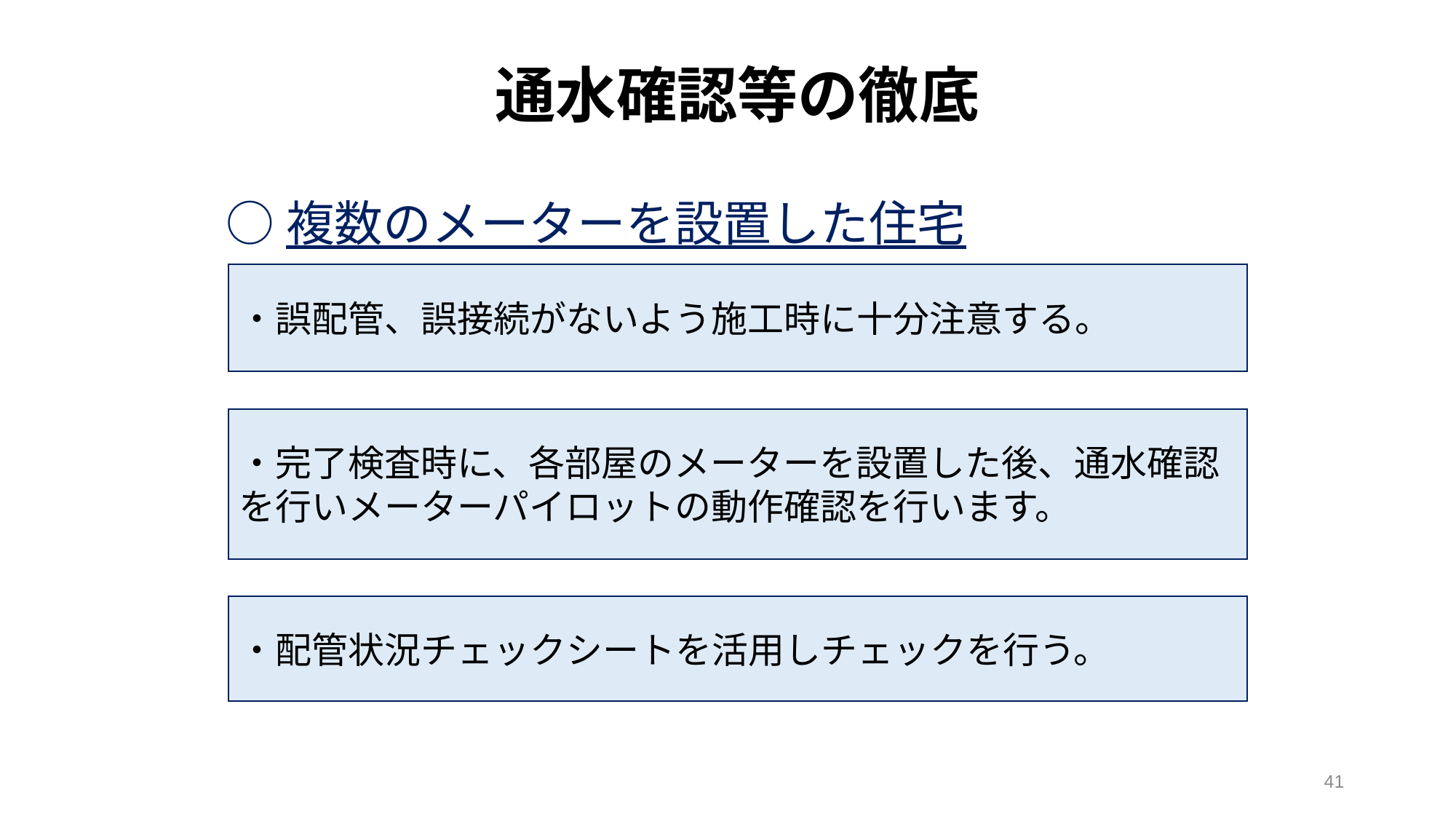

通水確認等の徹底
○複数のメーターを設置した住宅
・誤配管、誤接続がないよう施工時に十分注意する。
・完了検査時に、各部屋のメーターを設置した後、通水確認を行いメーターパイロットの動作確認を行います。
・配管状況チェックシートを活用しチェックを行う。
41